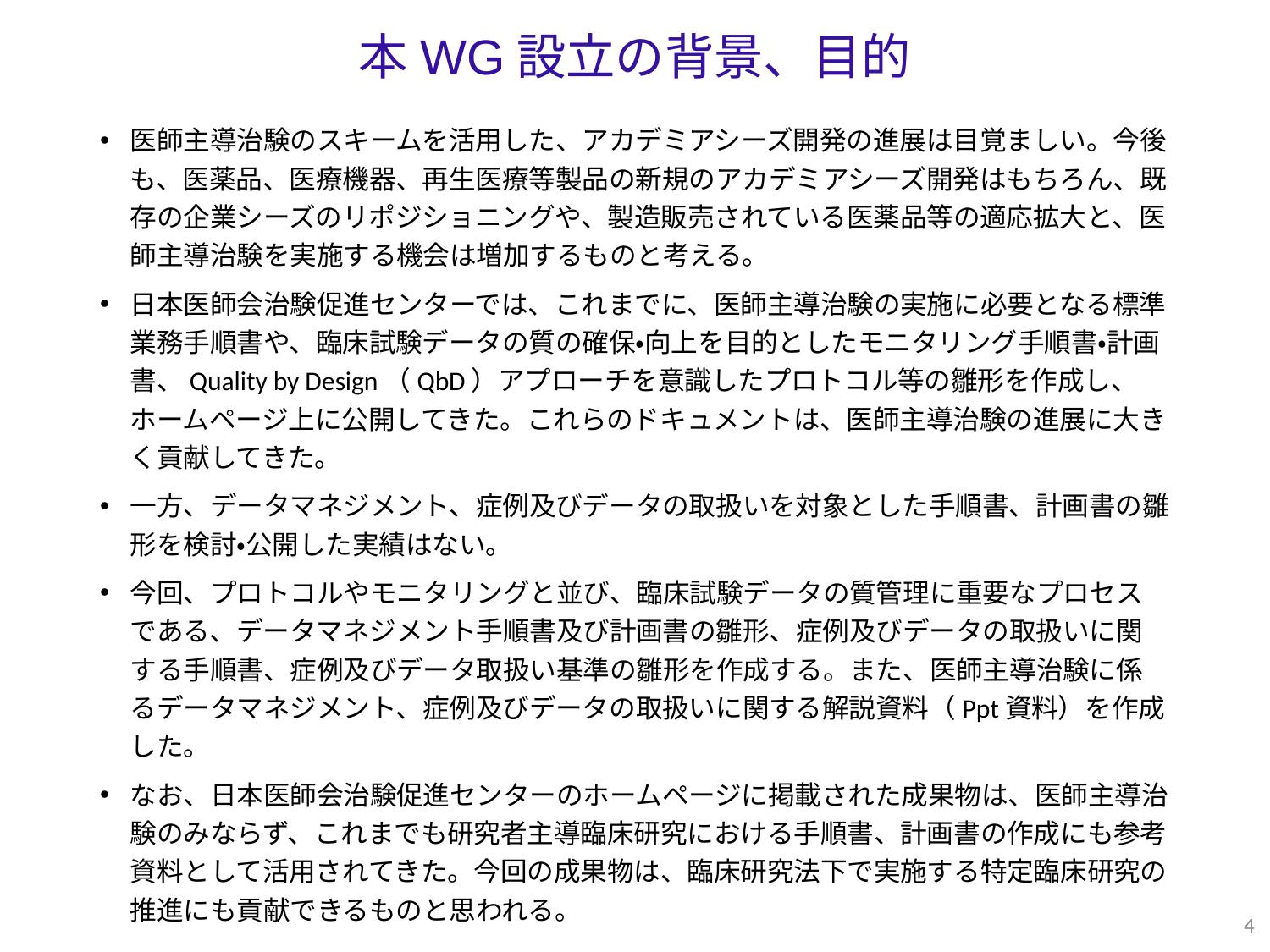

本WG設立の背景、目的
医師主導治験のスキームを活用した、アカデミアシーズ開発の進展は目覚ましい。今後も、医薬品、医療機器、再生医療等製品の新規のアカデミアシーズ開発はもちろん、既存の企業シーズのリポジショニングや、製造販売されている医薬品等の適応拡大と、医師主導治験を実施する機会は増加するものと考える。
日本医師会治験促進センターでは、これまでに、医師主導治験の実施に必要となる標準業務手順書や、臨床試験データの質の確保・向上を目的としたモニタリング手順書・計画書、Quality by Design（QbD）アプローチを意識したプロトコル等の雛形を作成し、ホームページ上に公開してきた。これらのドキュメントは、医師主導治験の進展に大きく貢献してきた。
一方、データマネジメント、症例及びデータの取扱いを対象とした手順書、計画書の雛形を検討・公開した実績はない。
今回、プロトコルやモニタリングと並び、臨床試験データの質管理に重要なプロセスである、データマネジメント手順書及び計画書の雛形、症例及びデータの取扱いに関する手順書、症例及びデータ取扱い基準の雛形を作成する。また、医師主導治験に係るデータマネジメント、症例及びデータの取扱いに関する解説資料（Ppt資料）を作成した。
なお、日本医師会治験促進センターのホームページに掲載された成果物は、医師主導治験のみならず、これまでも研究者主導臨床研究における手順書、計画書の作成にも参考資料として活用されてきた。今回の成果物は、臨床研究法下で実施する特定臨床研究の推進にも貢献できるものと思われる。

4